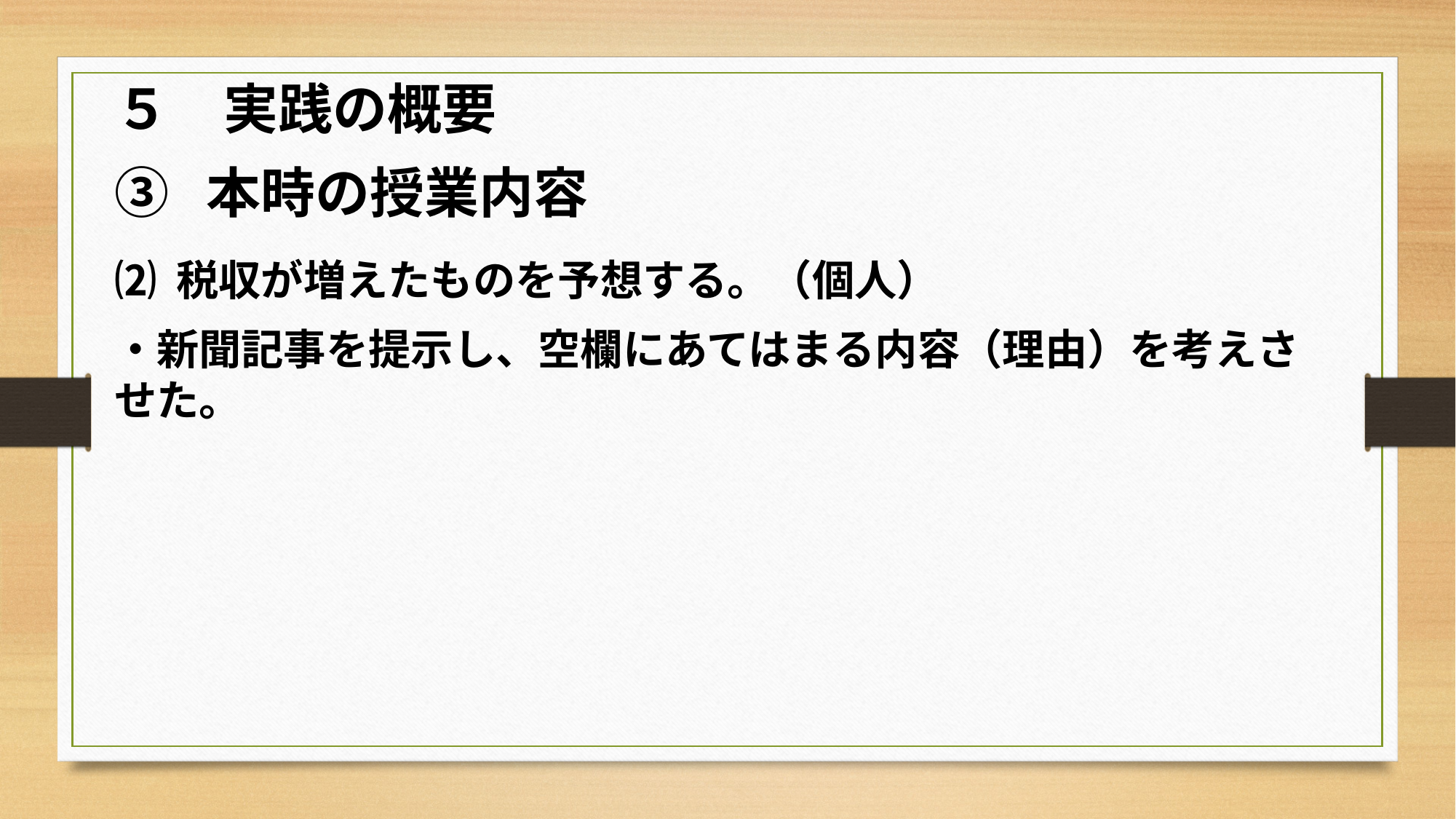

５　実践の概要

③  本時の授業内容

⑵ 税収が増えたものを予想する。（個人）

・新聞記事を提示し、空欄にあてはまる内容（理由）を考えさせた。